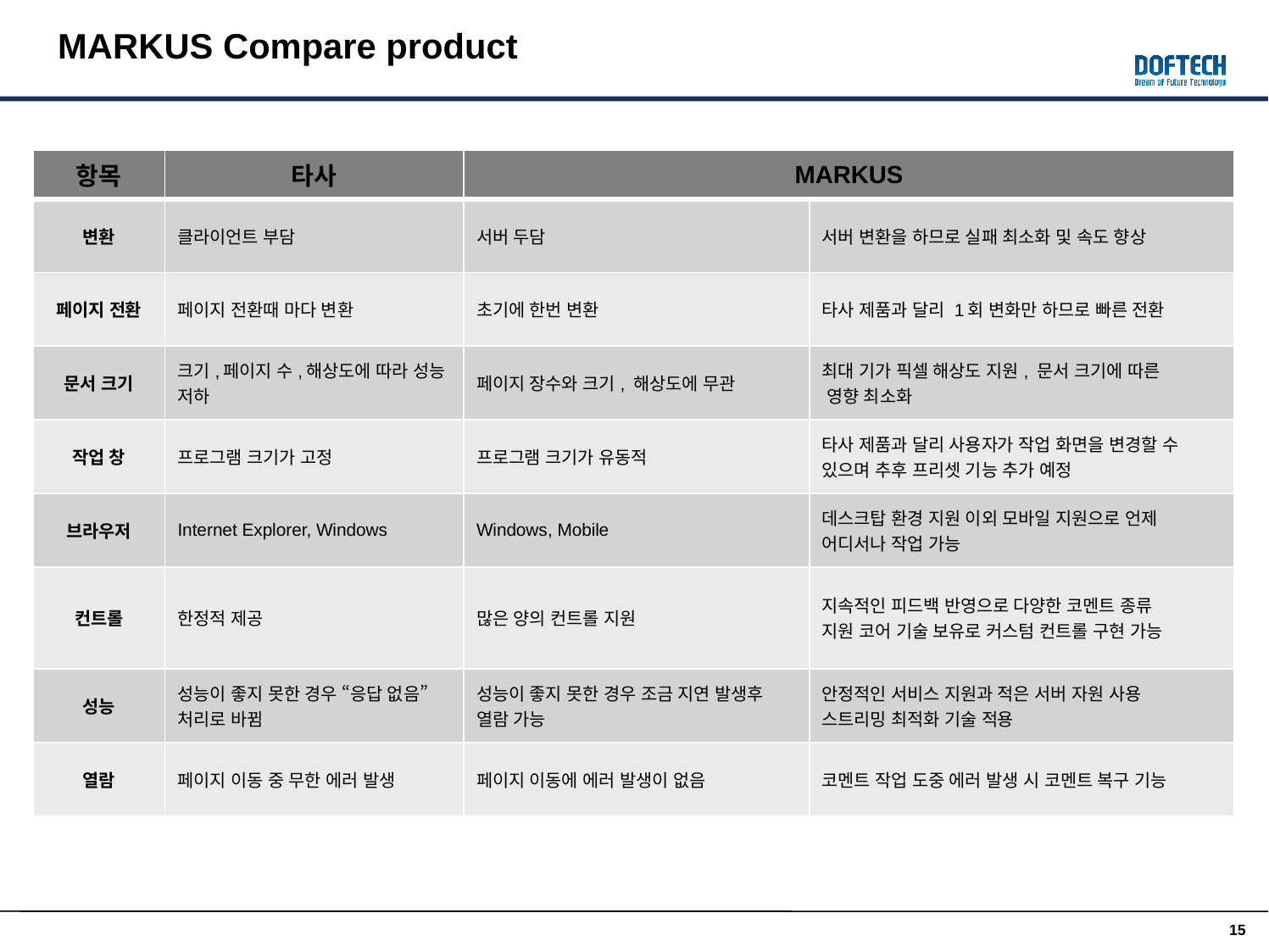

MARKUS Compare product
| 항목 | 타사 | MARKUS |  |
| --- | --- | --- | --- |
| 변환 | 클라이언트 부담 | 서버 두담 | 서버 변환을 하므로 실패 최소화 및 속도 향상 |
| 페이지 전환 | 페이지 전환때 마다 변환 | 초기에 한번 변환 | 타사 제품과 달리 1회 변화만 하므로 빠른 전환 |
| 문서 크기 | 크기,페이지 수,해상도에 따라 성능 저하 | 페이지 장수와 크기, 해상도에 무관 | 최대 기가 픽셀 해상도 지원, 문서 크기에 따른 영향 최소화 |
| 작업 창 | 프로그램 크기가 고정 | 프로그램 크기가 유동적 | 타사 제품과 달리 사용자가 작업 화면을 변경할 수 있으며 추후 프리셋 기능 추가 예정 |
| 브라우저 | Internet Explorer, Windows | Windows, Mobile | 데스크탑 환경 지원 이외 모바일 지원으로 언제 어디서나 작업 가능 |
| 컨트롤 | 한정적 제공 | 많은 양의 컨트롤 지원 | 지속적인 피드백 반영으로 다양한 코멘트 종류 지원 코어 기술 보유로 커스텀 컨트롤 구현 가능 |
| 성능 | 성능이 좋지 못한 경우 “응답 없음” 처리로 바뀜 | 성능이 좋지 못한 경우 조금 지연 발생후 열람 가능 | 안정적인 서비스 지원과 적은 서버 자원 사용 스트리밍 최적화 기술 적용 |
| 열람 | 페이지 이동 중 무한 에러 발생 | 페이지 이동에 에러 발생이 없음 | 코멘트 작업 도중 에러 발생 시 코멘트 복구 기능 |